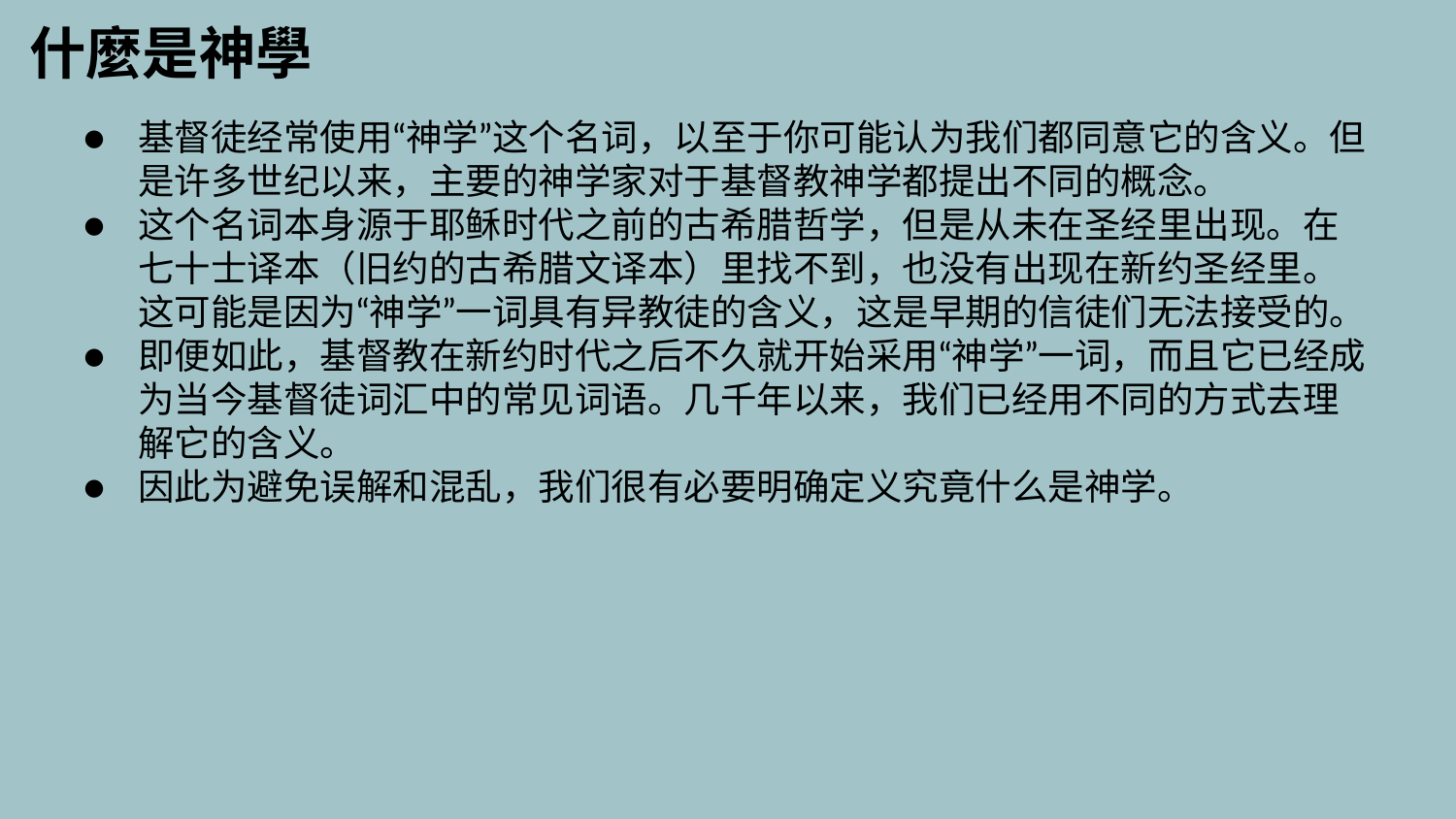

什麼是神學
基督徒经常使用“神学”这个名词，以至于你可能认为我们都同意它的含义。但是许多世纪以来，主要的神学家对于基督教神学都提出不同的概念。
这个名词本身源于耶稣时代之前的古希腊哲学，但是从未在圣经里出现。在七十士译本（旧约的古希腊文译本）里找不到，也没有出现在新约圣经里。这可能是因为“神学”一词具有异教徒的含义，这是早期的信徒们无法接受的。
即便如此，基督教在新约时代之后不久就开始采用“神学”一词，而且它已经成为当今基督徒词汇中的常见词语。几千年以来，我们已经用不同的方式去理解它的含义。
因此为避免误解和混乱，我们很有必要明确定义究竟什么是神学。